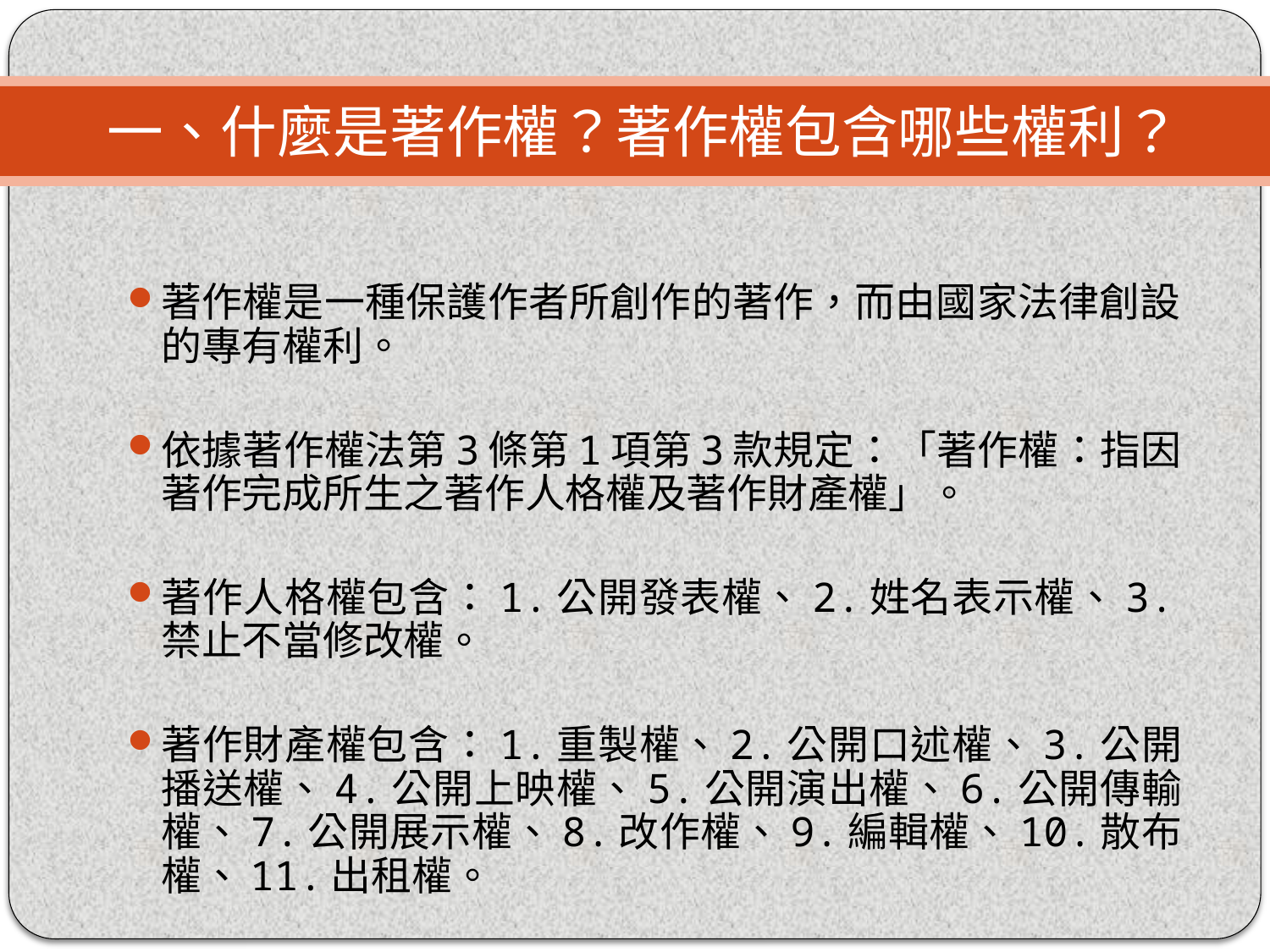

# 一、什麼是著作權？著作權包含哪些權利？

著作權是一種保護作者所創作的著作，而由國家法律創設的專有權利。

依據著作權法第3條第1項第3款規定：「著作權：指因著作完成所生之著作人格權及著作財產權」。

著作人格權包含：1.公開發表權、2.姓名表示權、3.禁止不當修改權。

著作財產權包含：1.重製權、2.公開口述權、3.公開播送權、4.公開上映權、5.公開演出權、6.公開傳輸權、7.公開展示權、8.改作權、9.編輯權、10.散布權、11.出租權。